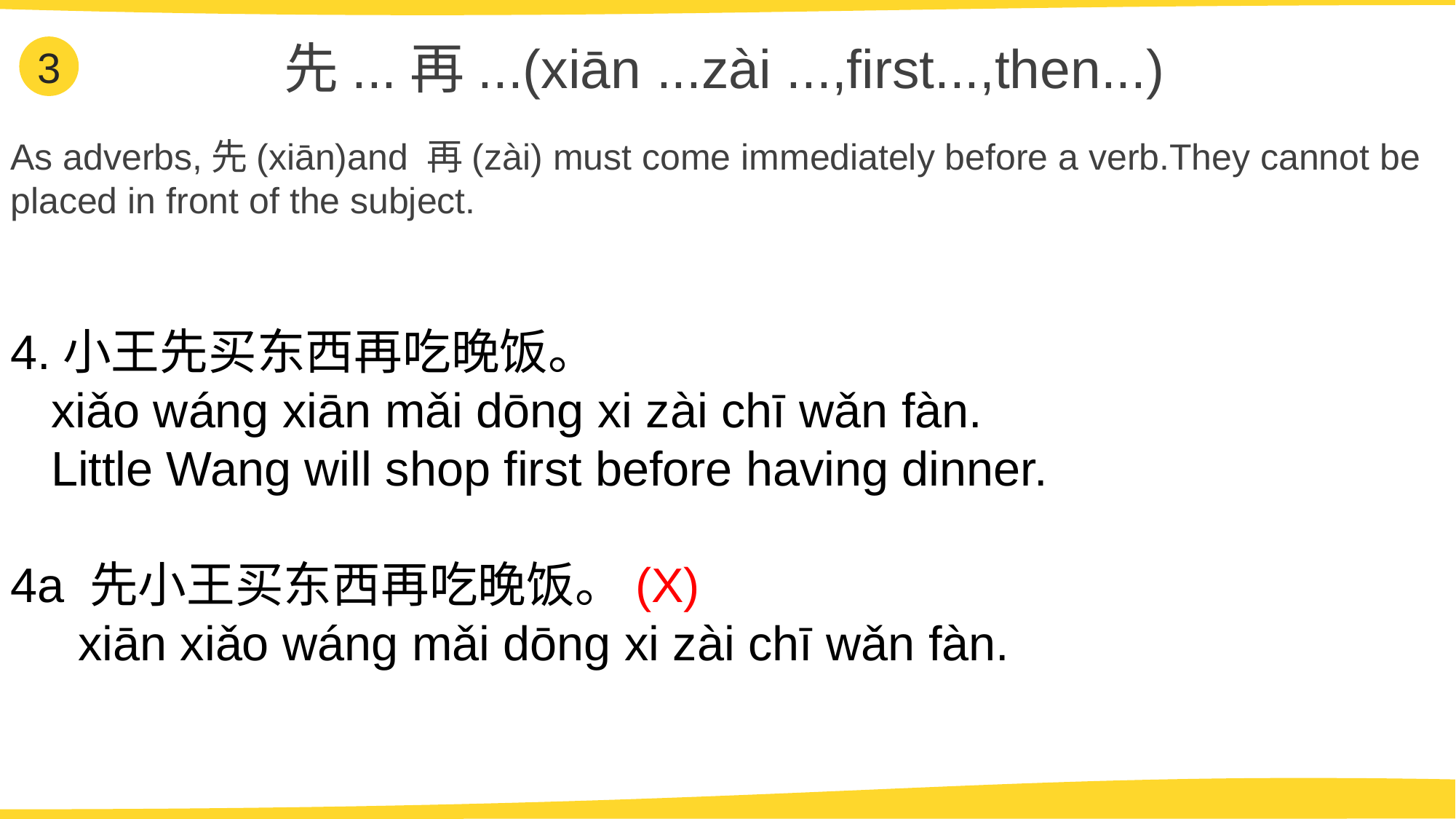

先...再...(xiān ...zài ...,first...,then...)
3
As adverbs,先(xiān)and 再(zài) must come immediately before a verb.They cannot be placed in front of the subject.
4.小王先买东西再吃晚饭。
   xiǎo wáng xiān mǎi dōng xi zài chī wǎn fàn.
   Little Wang will shop first before having dinner.

4a 先小王买东西再吃晚饭。(X)
     xiān xiǎo wáng mǎi dōng xi zài chī wǎn fàn.